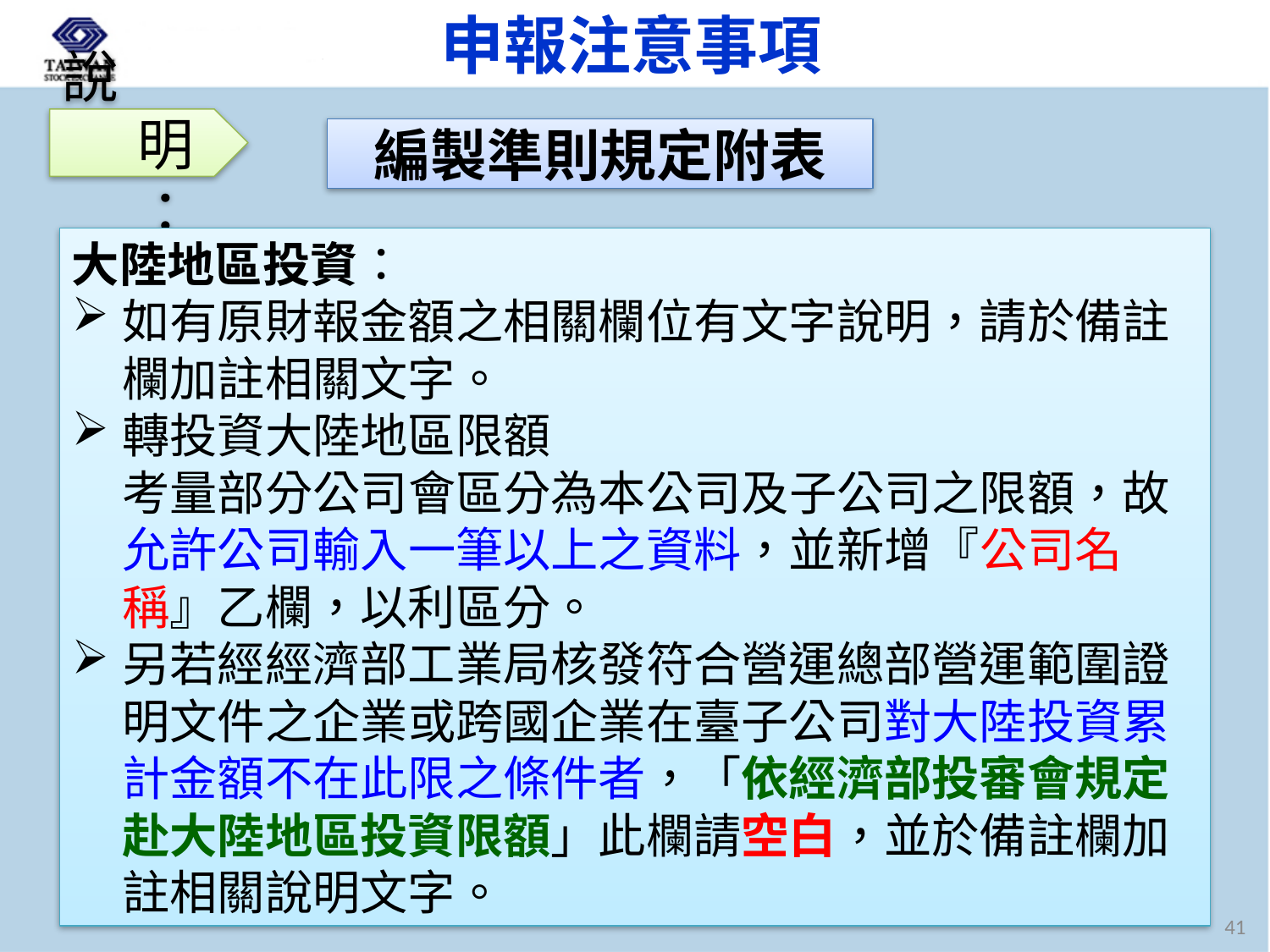

申報注意事項
說明：
編製準則規定附表
大陸地區投資：
如有原財報金額之相關欄位有文字說明，請於備註欄加註相關文字。
轉投資大陸地區限額
考量部分公司會區分為本公司及子公司之限額，故允許公司輸入一筆以上之資料，並新增『公司名稱』乙欄，以利區分。
另若經經濟部工業局核發符合營運總部營運範圍證明文件之企業或跨國企業在臺子公司對大陸投資累計金額不在此限之條件者，「依經濟部投審會規定赴大陸地區投資限額」此欄請空白，並於備註欄加註相關說明文字。
41